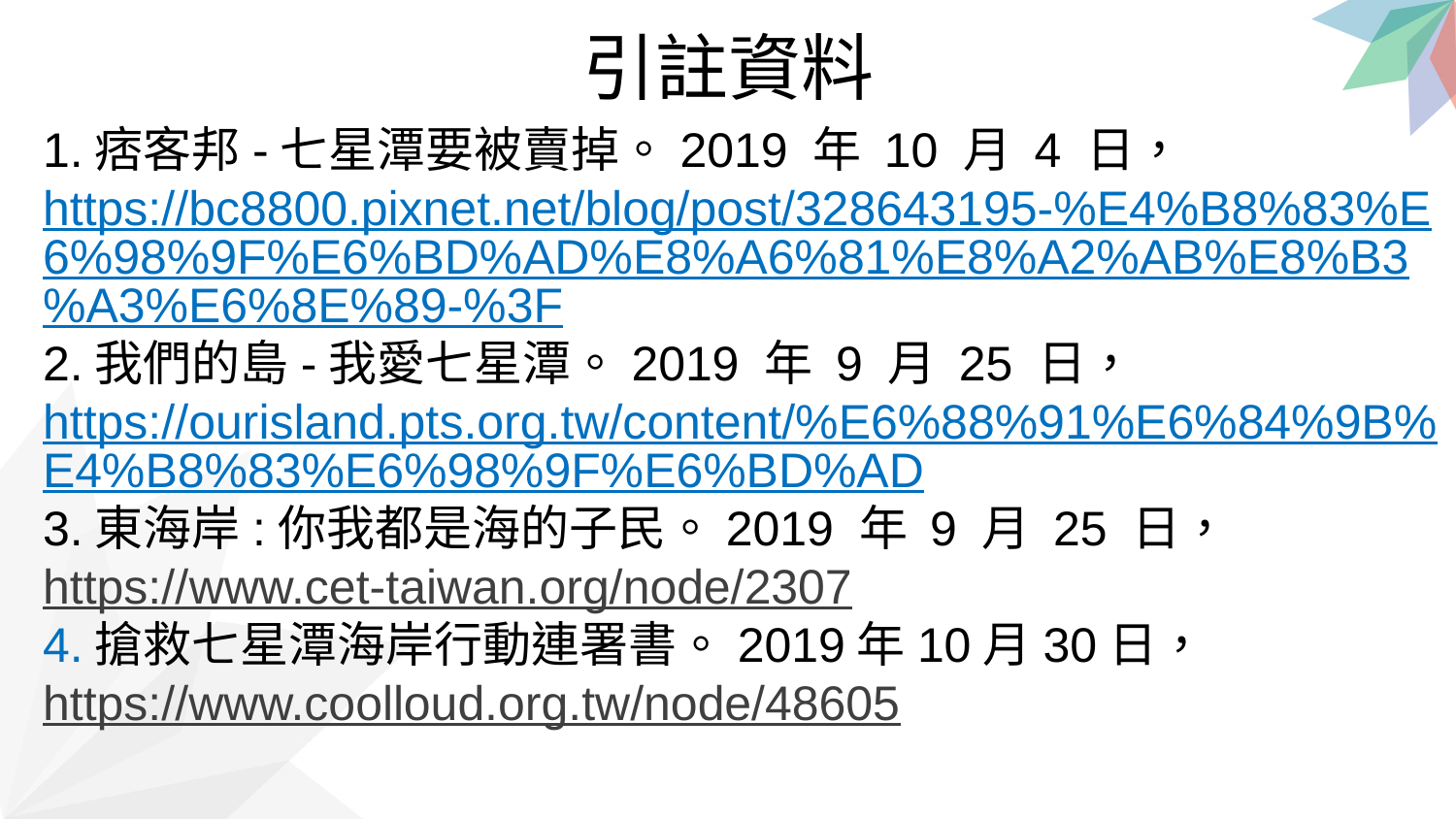

引註資料
1.痞客邦-七星潭要被賣掉。2019 年 10 月 4 日，
https://bc8800.pixnet.net/blog/post/328643195-%E4%B8%83%E6%98%9F%E6%BD%AD%E8%A6%81%E8%A2%AB%E8%B3%A3%E6%8E%89-%3F
2.我們的島-我愛七星潭。2019 年 9 月 25 日，
https://ourisland.pts.org.tw/content/%E6%88%91%E6%84%9B%E4%B8%83%E6%98%9F%E6%BD%AD
3.東海岸:你我都是海的子民。2019 年 9 月 25 日，
https://www.cet-taiwan.org/node/2307
4.搶救七星潭海岸行動連署書。2019年10月30日，
https://www.coolloud.org.tw/node/48605